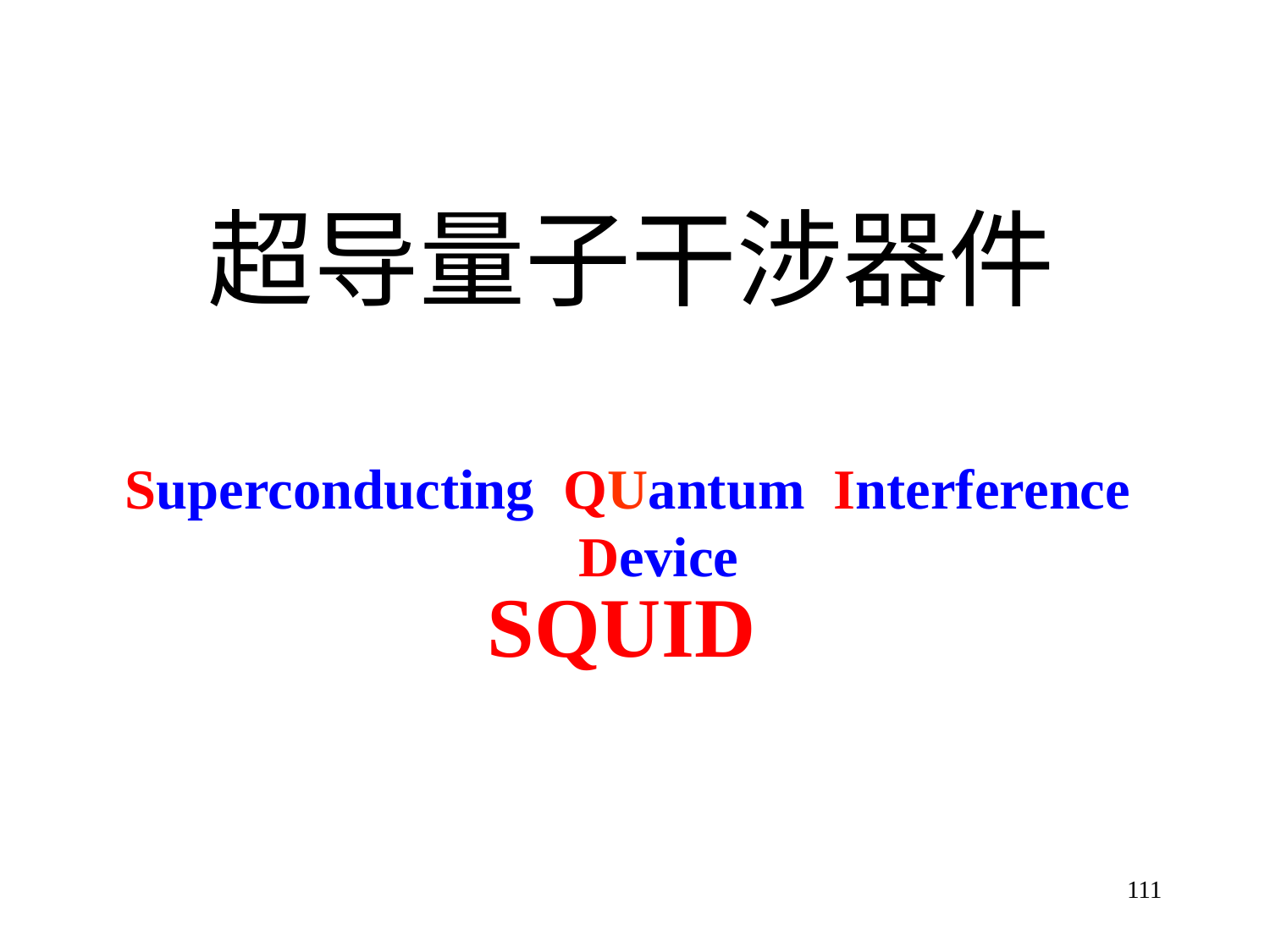

# 超导量子干涉器件
Superconducting  QUantum  Interference  Device
SQUID
111